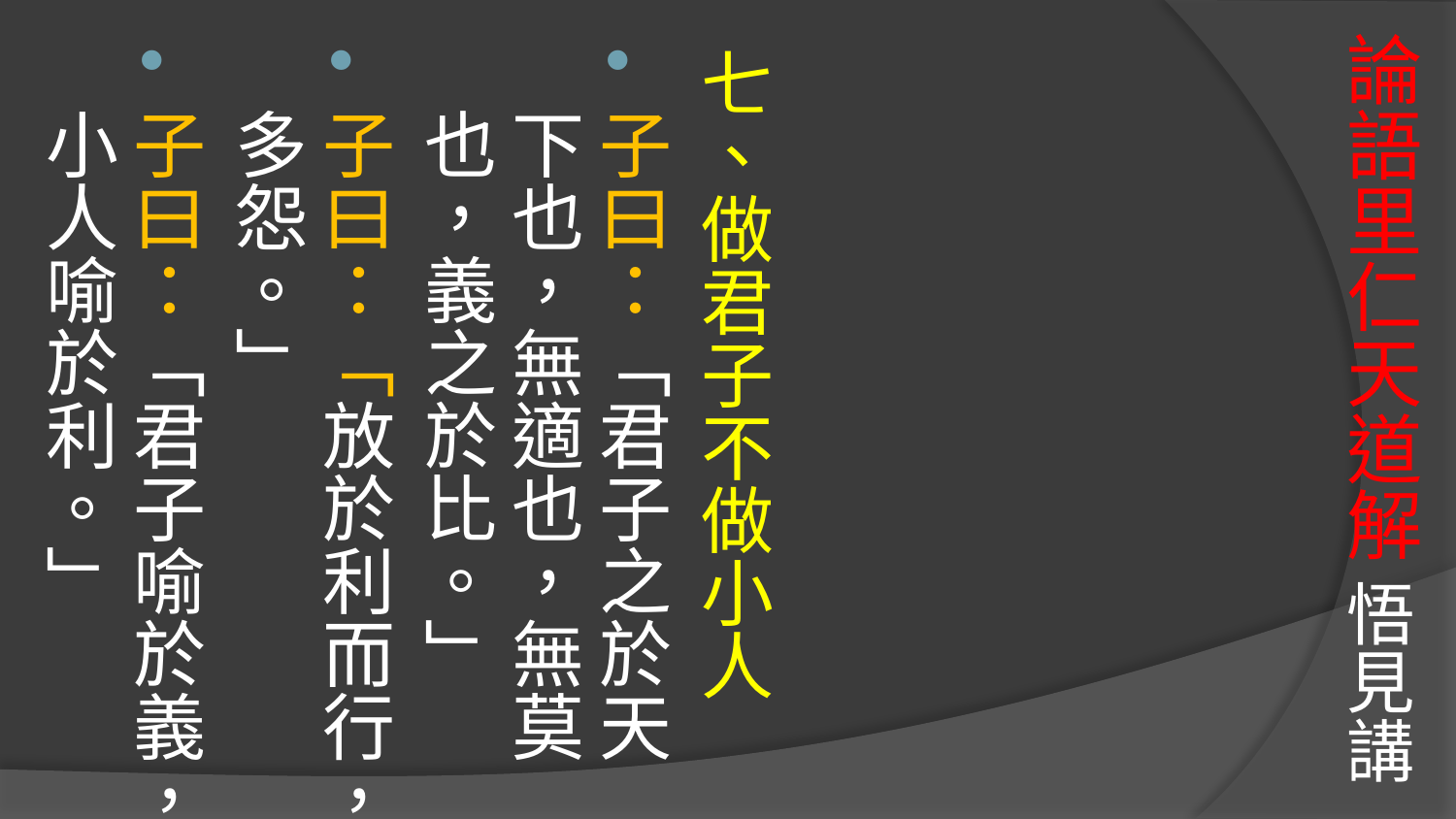

# 論語里仁天道解 悟見講
七、做君子不做小人
子曰：「君子之於天下也，無適也，無莫也，義之於比。」
子曰：「放於利而行，多怨。」
子曰：「君子喻於義，小人喻於利。」